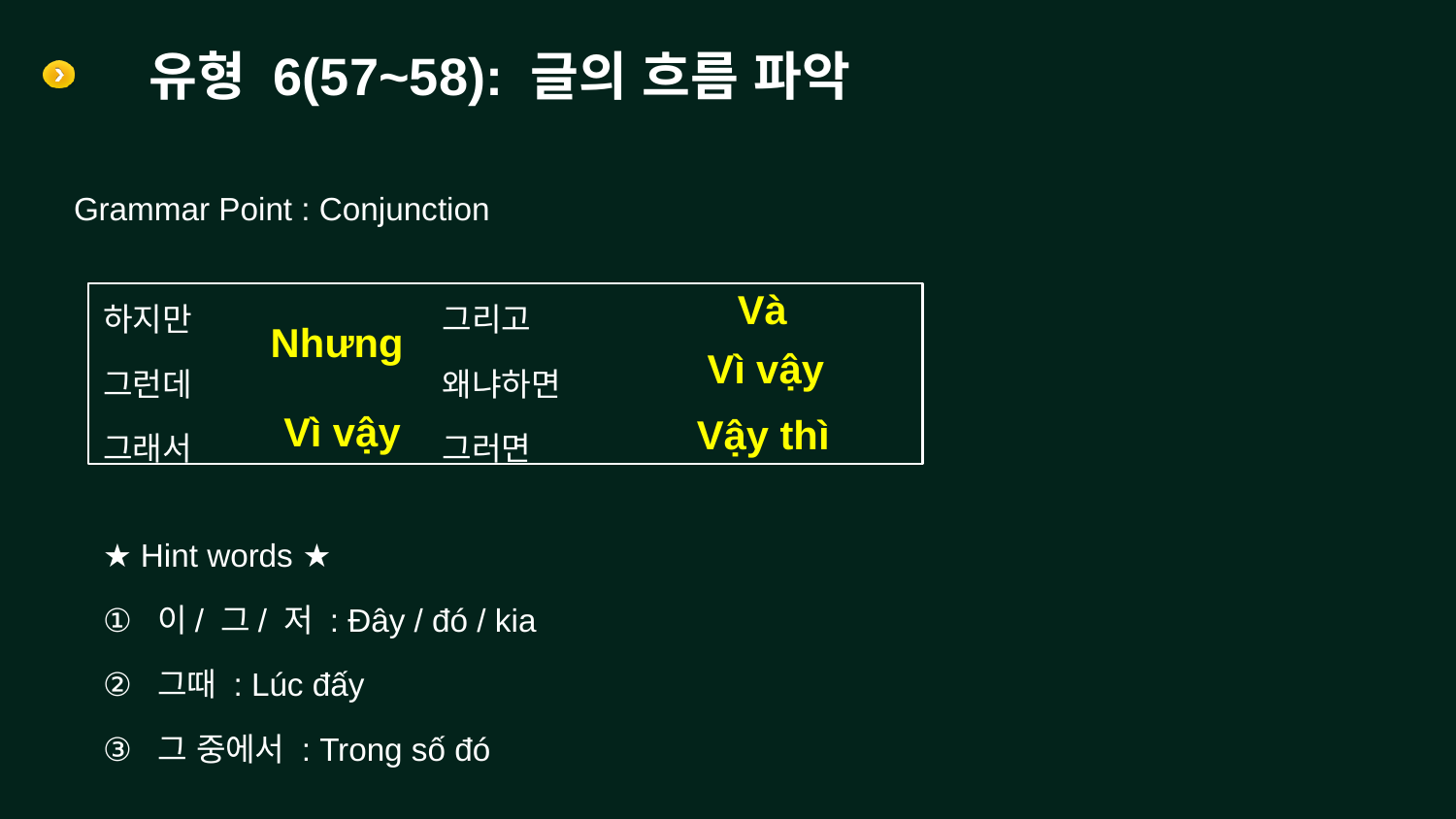

# 유형 6(57~58): 글의 흐름 파악
Grammar Point : Conjunction
Và
하지만                            그리고
그런데                            왜냐하면
그래서                            그러면
Nhưng
Vì vậy
Vì vậy
Vậy thì
★ Hint words ★
이/ 그/ 저 : Đây / đó / kia
그때 : Lúc đấy
그 중에서 : Trong số đó